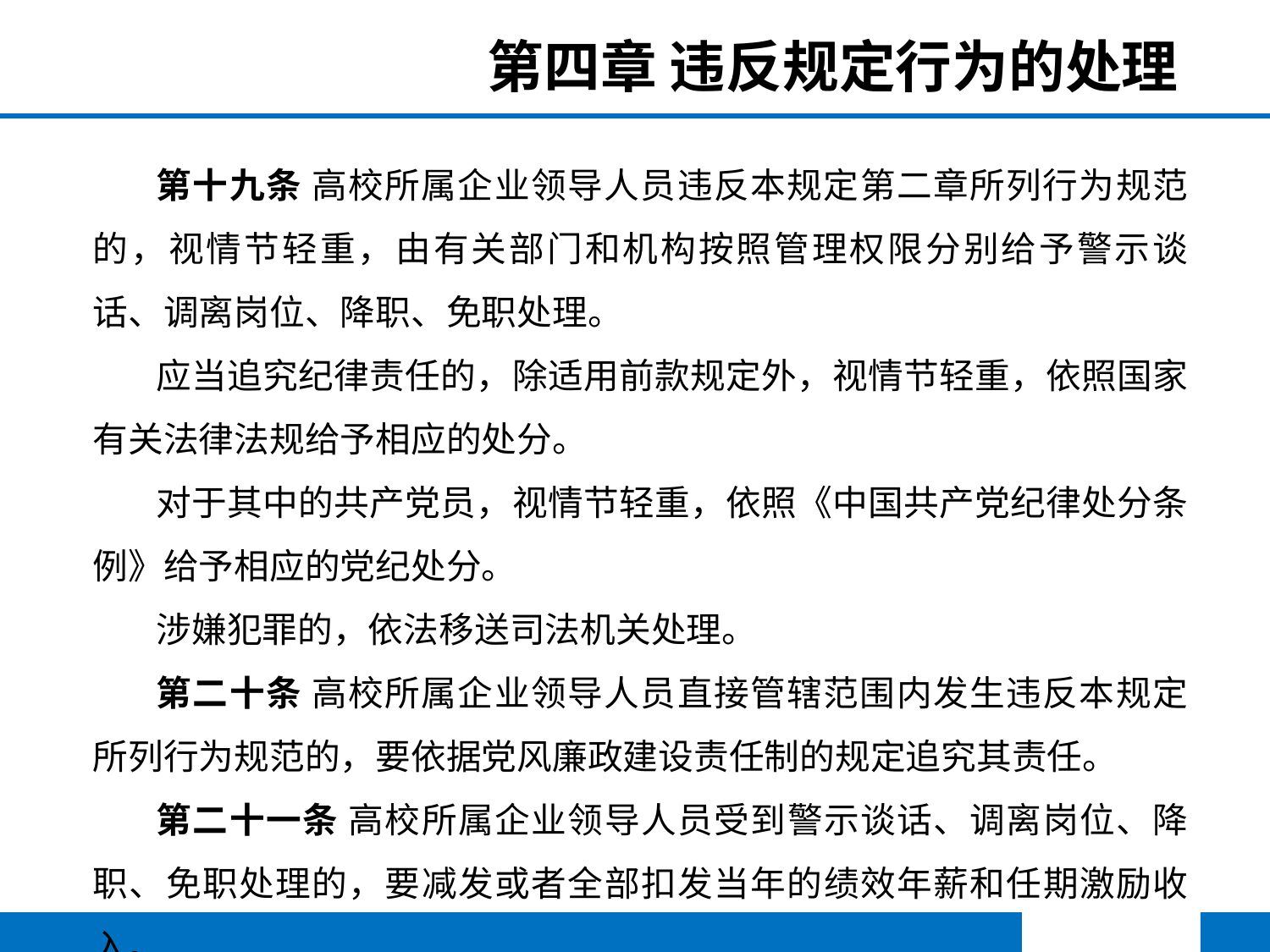

第四章 违反规定行为的处理
第十九条 高校所属企业领导人员违反本规定第二章所列行为规范的，视情节轻重，由有关部门和机构按照管理权限分别给予警示谈话、调离岗位、降职、免职处理。
应当追究纪律责任的，除适用前款规定外，视情节轻重，依照国家有关法律法规给予相应的处分。
对于其中的共产党员，视情节轻重，依照《中国共产党纪律处分条例》给予相应的党纪处分。
涉嫌犯罪的，依法移送司法机关处理。
第二十条 高校所属企业领导人员直接管辖范围内发生违反本规定所列行为规范的，要依据党风廉政建设责任制的规定追究其责任。
第二十一条 高校所属企业领导人员受到警示谈话、调离岗位、降职、免职处理的，要减发或者全部扣发当年的绩效年薪和任期激励收入。